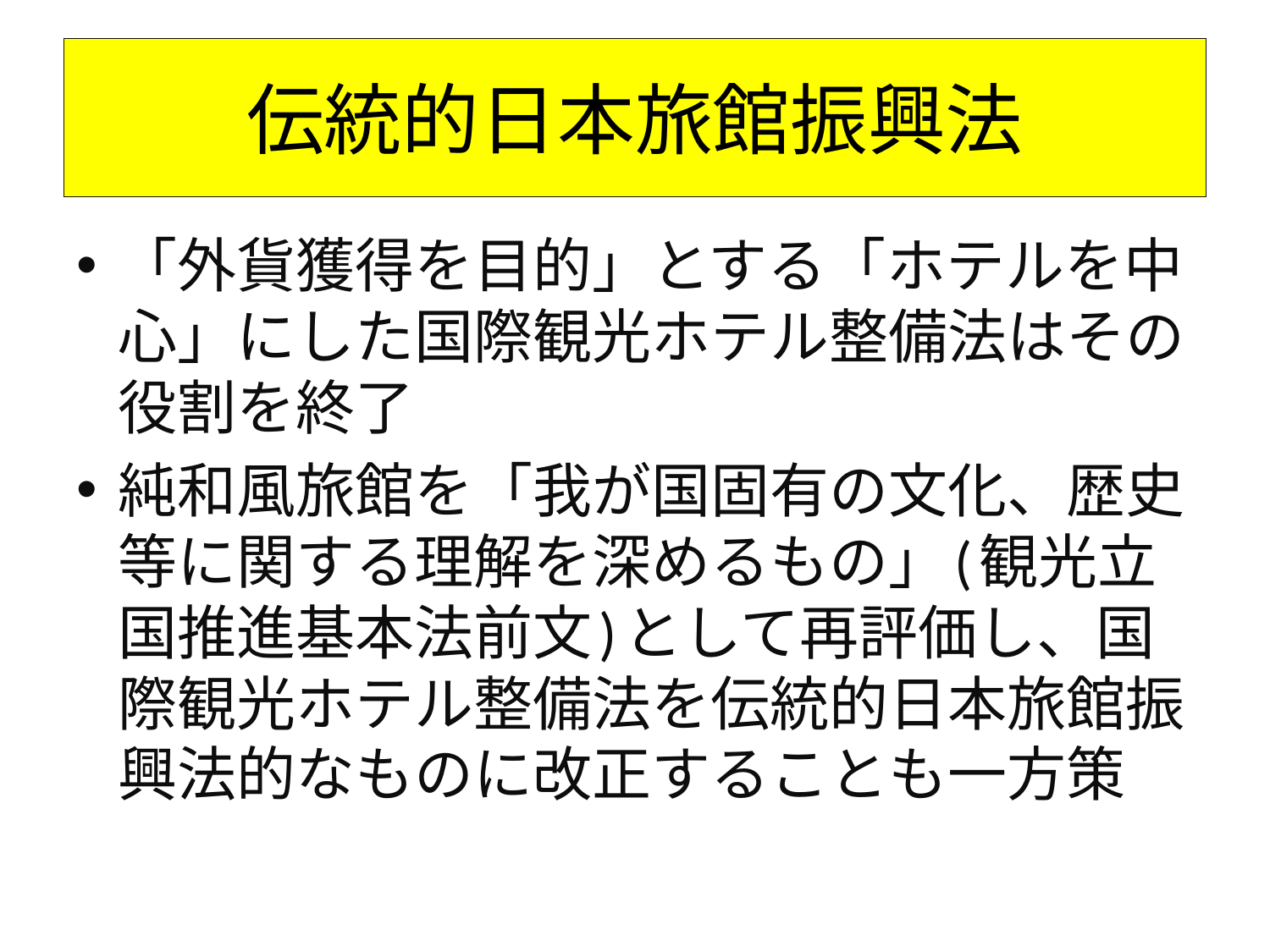

# 伝統的日本旅館振興法
「外貨獲得を目的」とする「ホテルを中心」にした国際観光ホテル整備法はその役割を終了
純和風旅館を「我が国固有の文化、歴史等に関する理解を深めるもの」(観光立国推進基本法前文)として再評価し、国際観光ホテル整備法を伝統的日本旅館振興法的なものに改正することも一方策